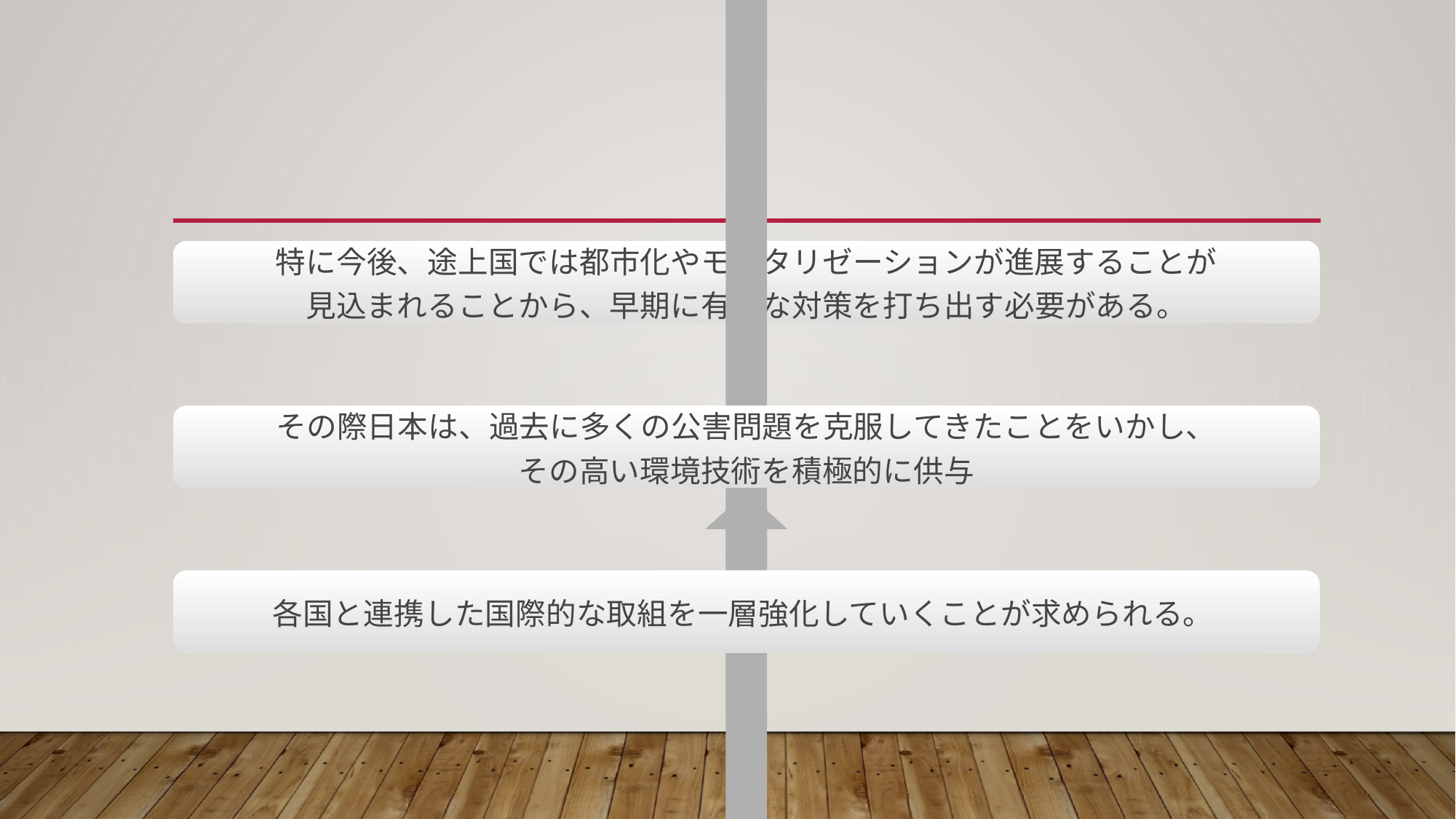

#
特に今後、途上国では都市化やモータリゼーションが進展することが
見込まれることから、早期に有効な対策を打ち出す必要がある。
その際日本は、過去に多くの公害問題を克服してきたことをいかし、
その高い環境技術を積極的に供与
各国と連携した国際的な取組を一層強化していくことが求められる。